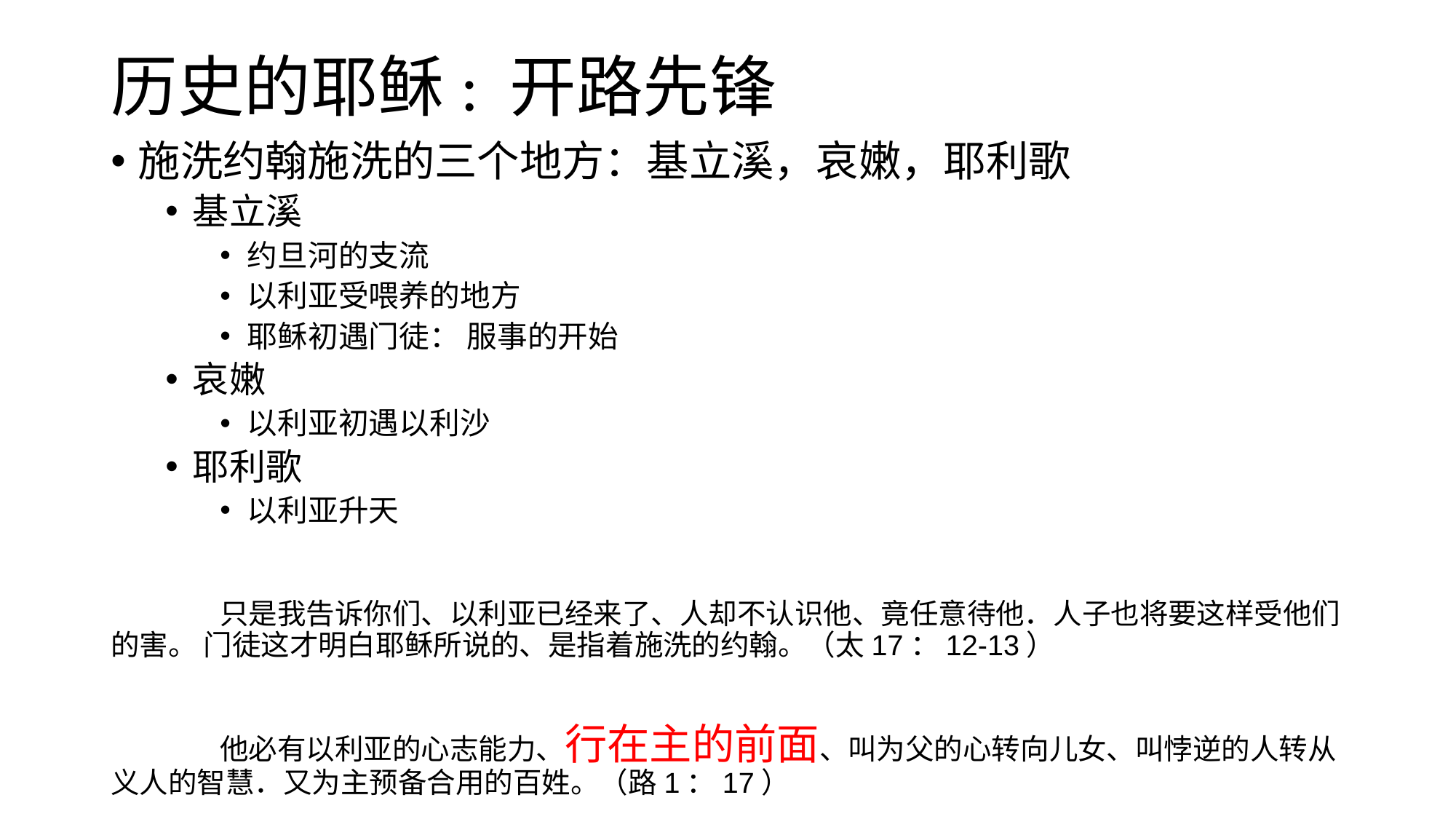

# 历史的耶稣: 开路先锋
施洗约翰施洗的三个地方：基立溪，哀嫩，耶利歌
基立溪
约旦河的支流
以利亚受喂养的地方
耶稣初遇门徒： 服事的开始
哀嫩
以利亚初遇以利沙
耶利歌
以利亚升天

	只是我告诉你们、以利亚已经来了、人却不认识他、竟任意待他．人子也将要这样受他们的害。 门徒这才明白耶稣所说的、是指着施洗的约翰。（太17：12-13）

	他必有以利亚的心志能力、行在主的前面、叫为父的心转向儿女、叫悖逆的人转从义人的智慧．又为主预备合用的百姓。（路1：17）